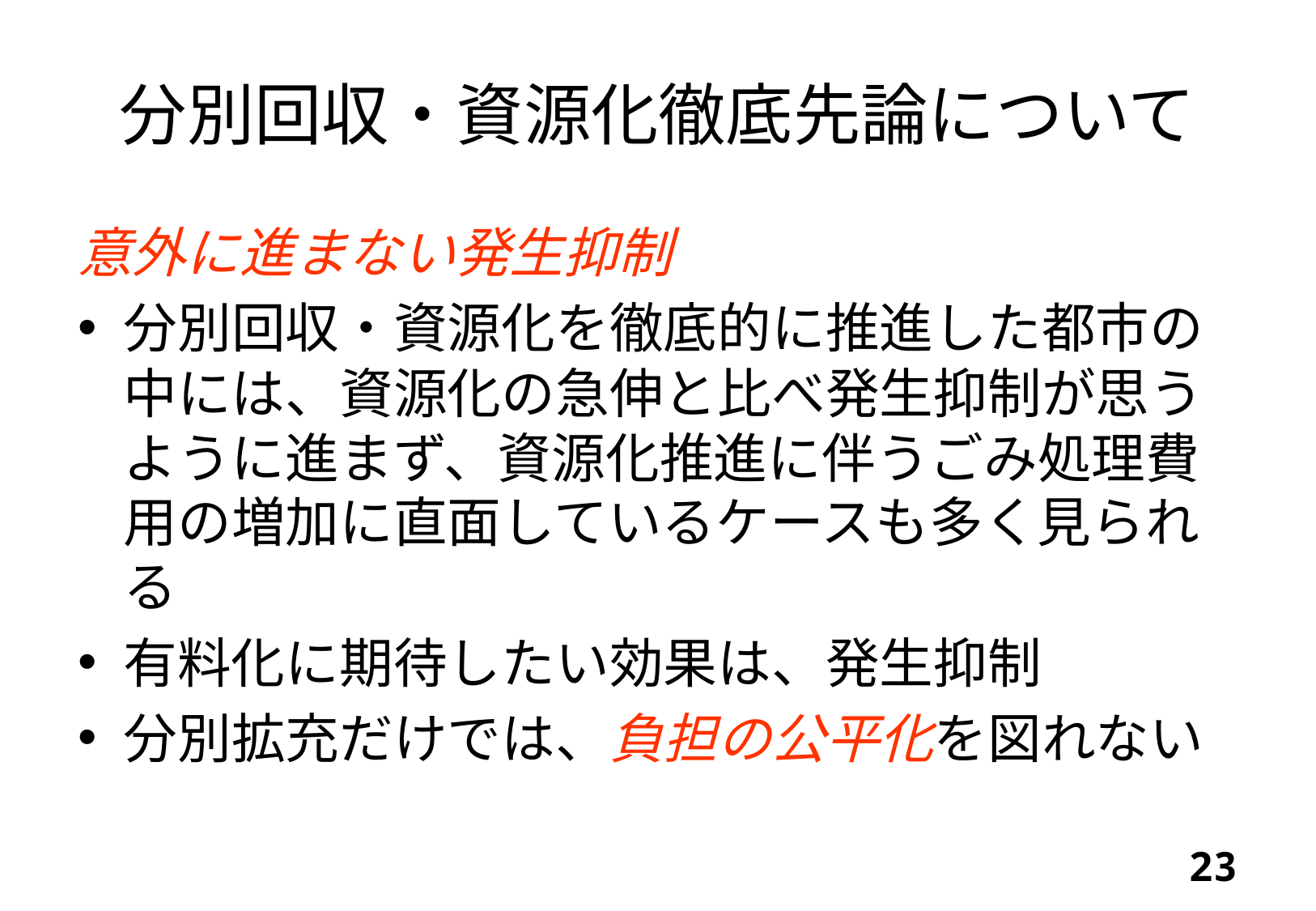

# 分別回収・資源化徹底先論について
意外に進まない発生抑制
分別回収・資源化を徹底的に推進した都市の中には、資源化の急伸と比べ発生抑制が思うように進まず、資源化推進に伴うごみ処理費用の増加に直面しているケースも多く見られる
有料化に期待したい効果は、発生抑制
分別拡充だけでは、負担の公平化を図れない
23